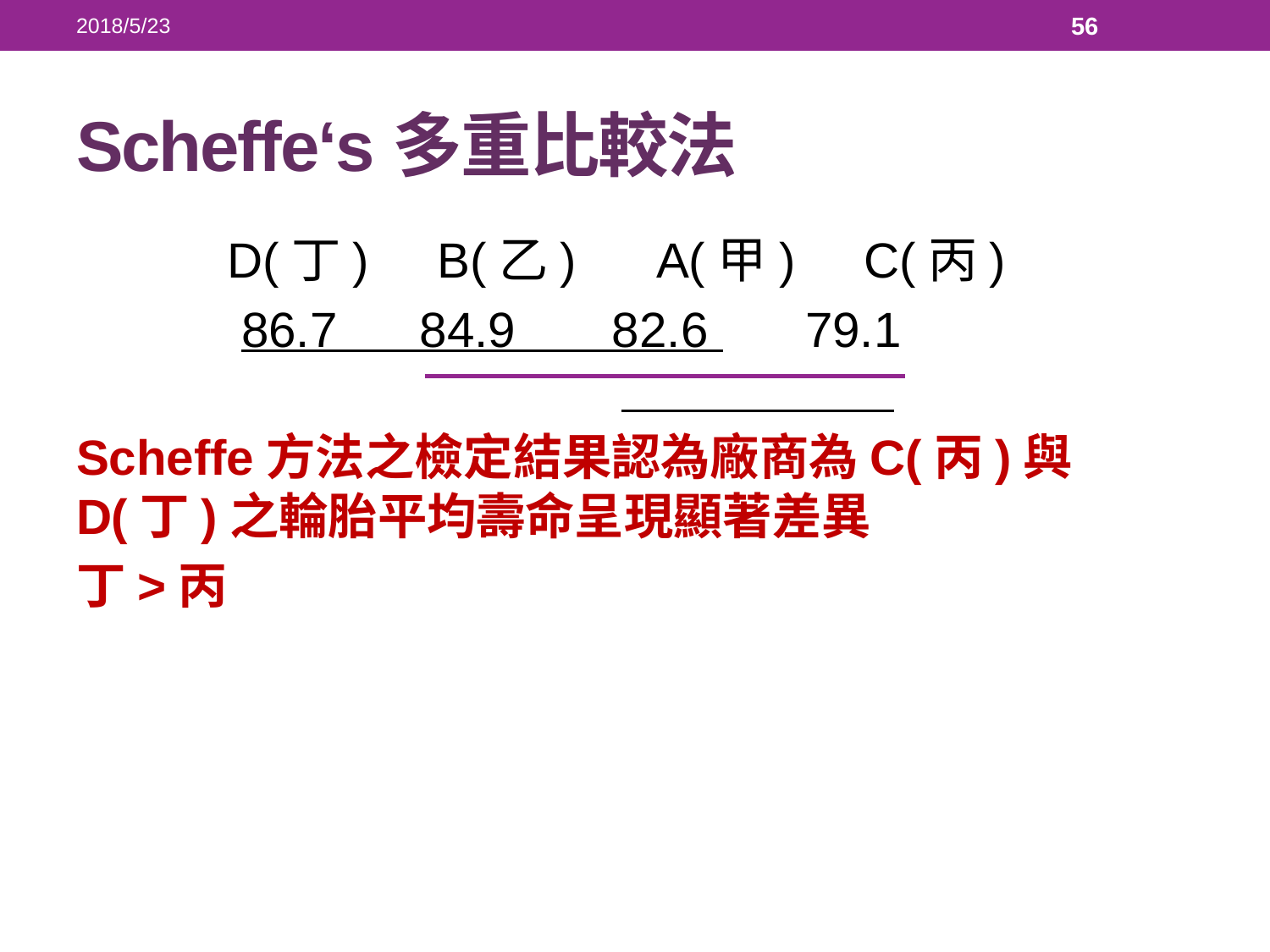

2018/5/23
56
# Scheffe‘s多重比較法
           D(丁)     B(乙)      A(甲)     C(丙)
            86.7      84.9       82.6       79.1

Scheffe方法之檢定結果認為廠商為C(丙)與D(丁)之輪胎平均壽命呈現顯著差異
丁>丙